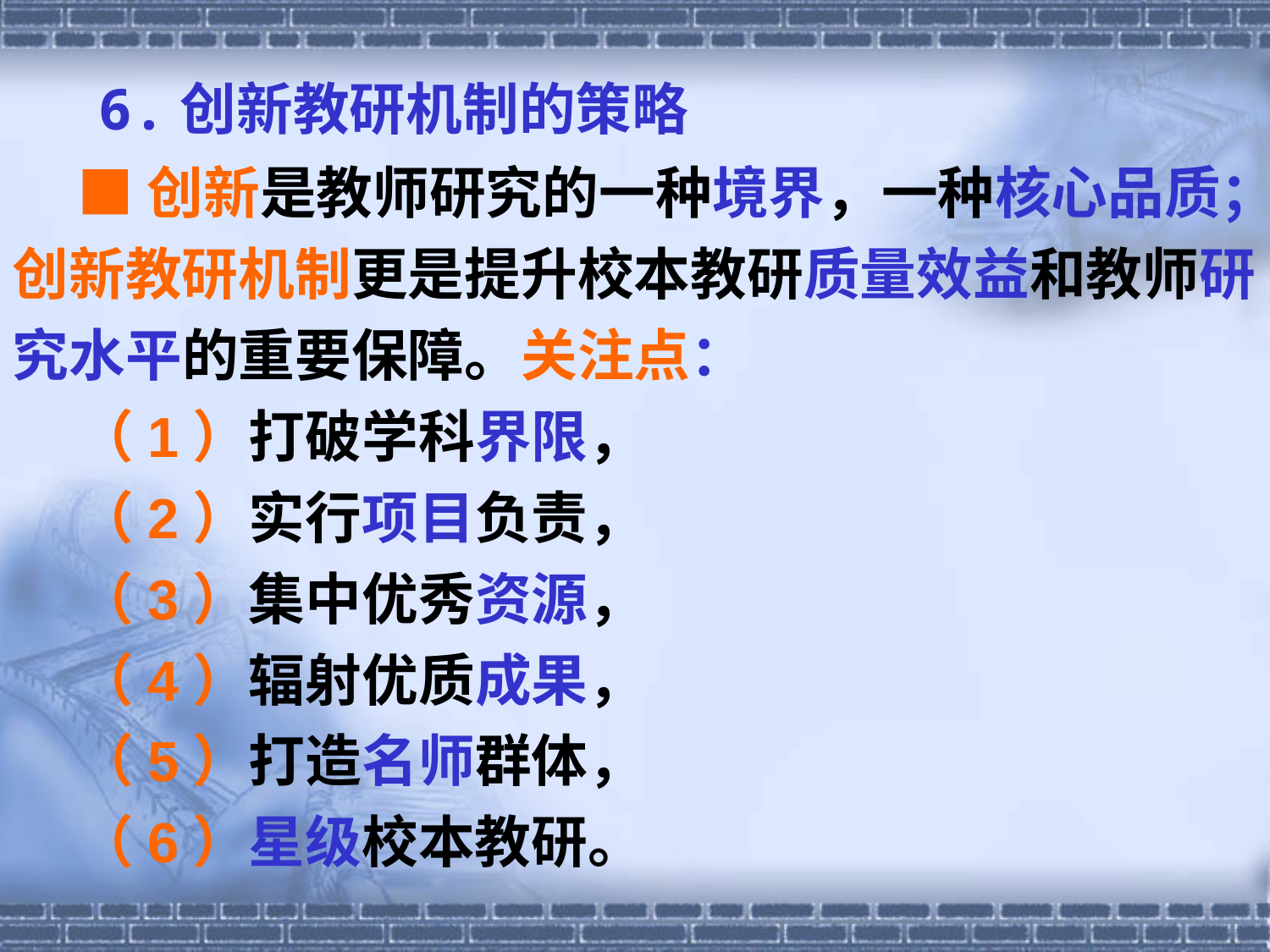

6.创新教研机制的策略
     ■创新是教师研究的一种境界，一种核心品质；创新教研机制更是提升校本教研质量效益和教师研究水平的重要保障。关注点：
    （1）打破学科界限，
    （2）实行项目负责，
    （3）集中优秀资源，
    （4）辐射优质成果，
    （5）打造名师群体，
    （6）星级校本教研。